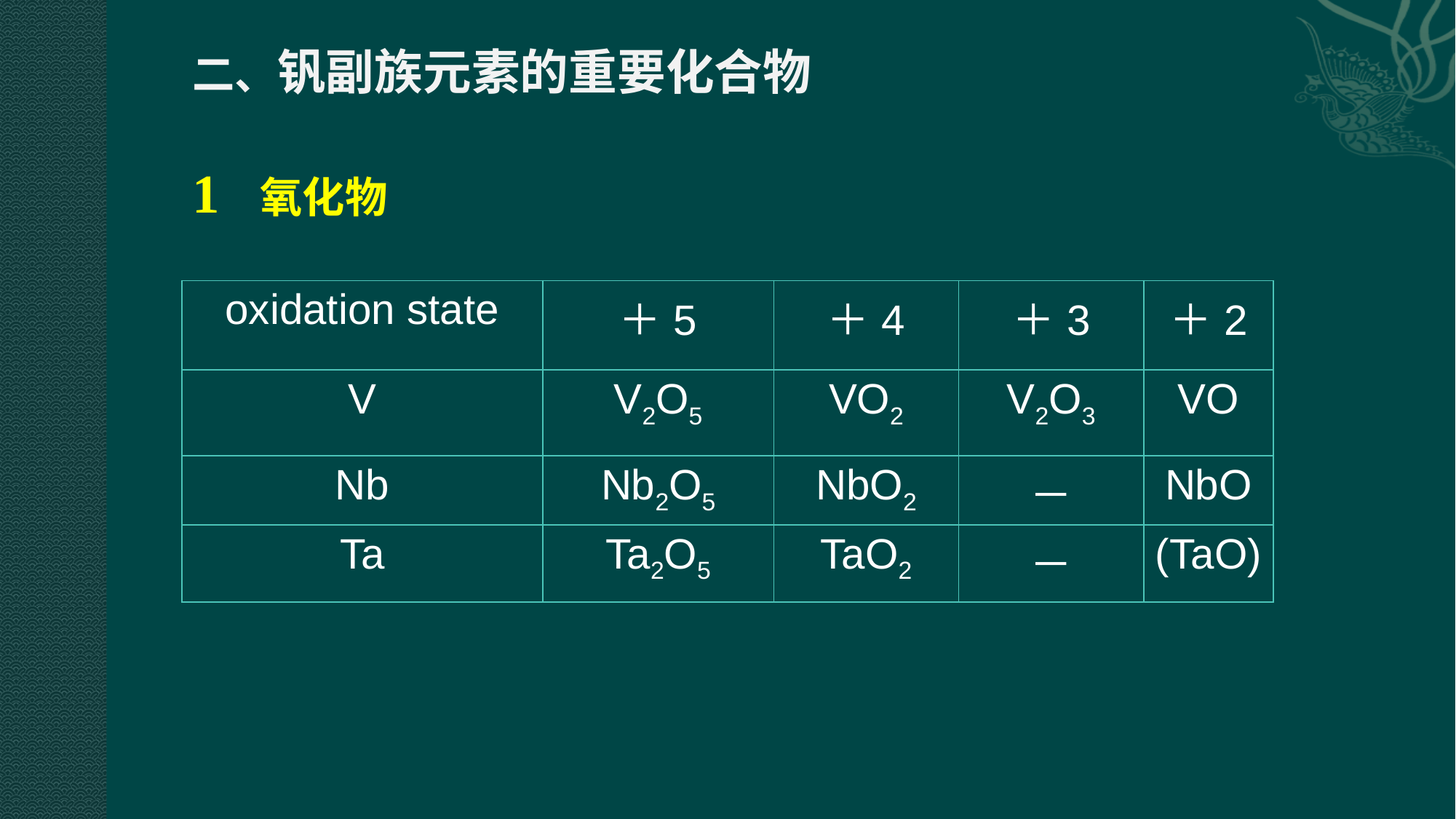

二、钒副族元素的重要化合物
1  氧化物
| oxidation state | ＋5 | ＋4 | ＋3 | ＋2 |
| --- | --- | --- | --- | --- |
| V | V2O5 | VO2 | V2O3 | VO |
| Nb | Nb2O5 | NbO2 | － | NbO |
| Ta | Ta2O5 | TaO2 | － | (TaO) |